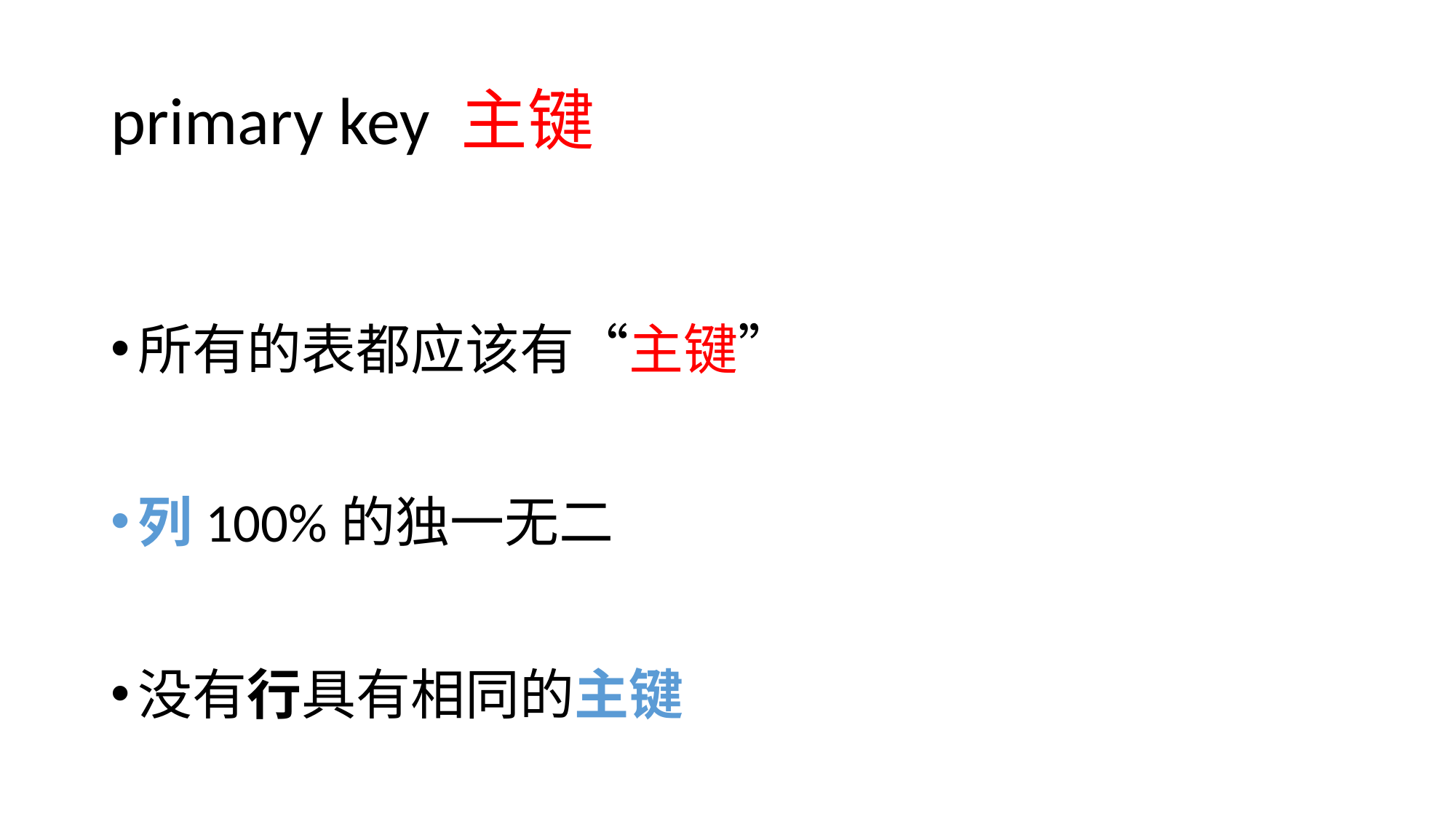

# primary key 主键
所有的表都应该有“主键”
列100%的独一无二
没有行具有相同的主键